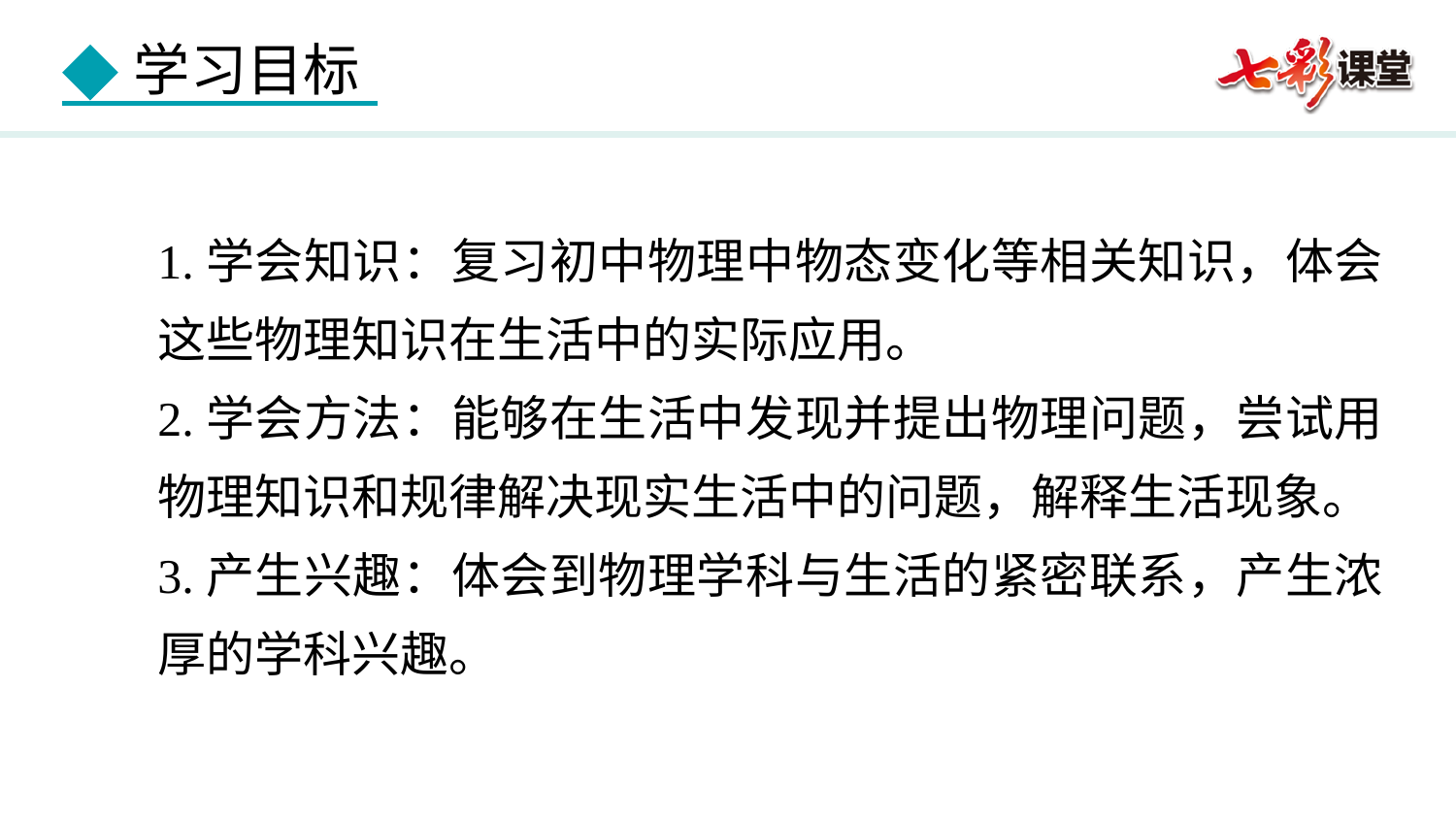

1.学会知识：复习初中物理中物态变化等相关知识，体会这些物理知识在生活中的实际应用。
2.学会方法：能够在生活中发现并提出物理问题，尝试用物理知识和规律解决现实生活中的问题，解释生活现象。
3.产生兴趣：体会到物理学科与生活的紧密联系，产生浓厚的学科兴趣。